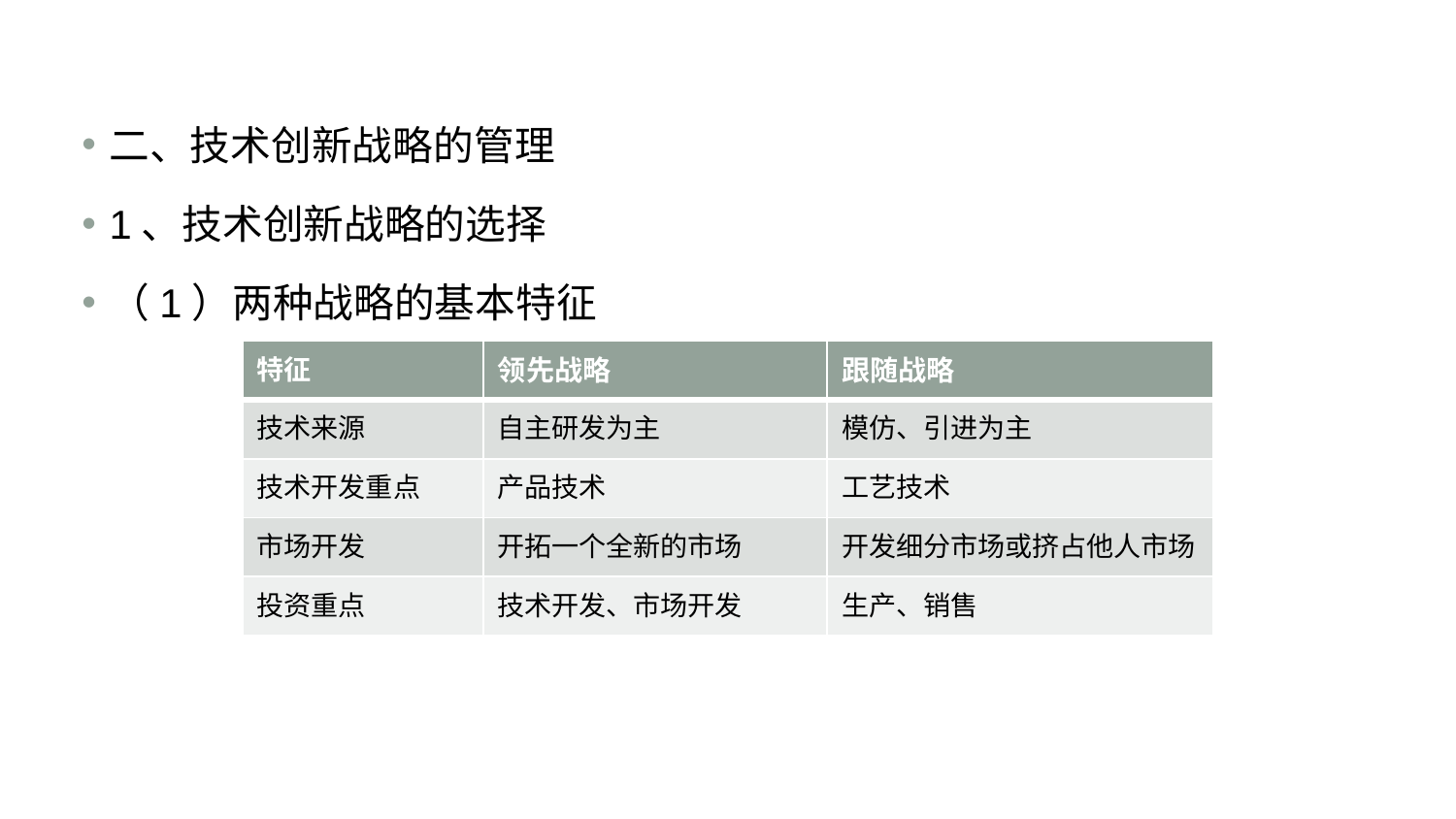

#
二、技术创新战略的管理
1、技术创新战略的选择
（1）两种战略的基本特征
领先战略与跟随战略的基本特征

| 特征 | 领先战略 | 跟随战略 |
| --- | --- | --- |
| 技术来源 | 自主研发为主 | 模仿、引进为主 |
| 技术开发重点 | 产品技术 | 工艺技术 |
| 市场开发 | 开拓一个全新的市场 | 开发细分市场或挤占他人市场 |
| 投资重点 | 技术开发、市场开发 | 生产、销售 |